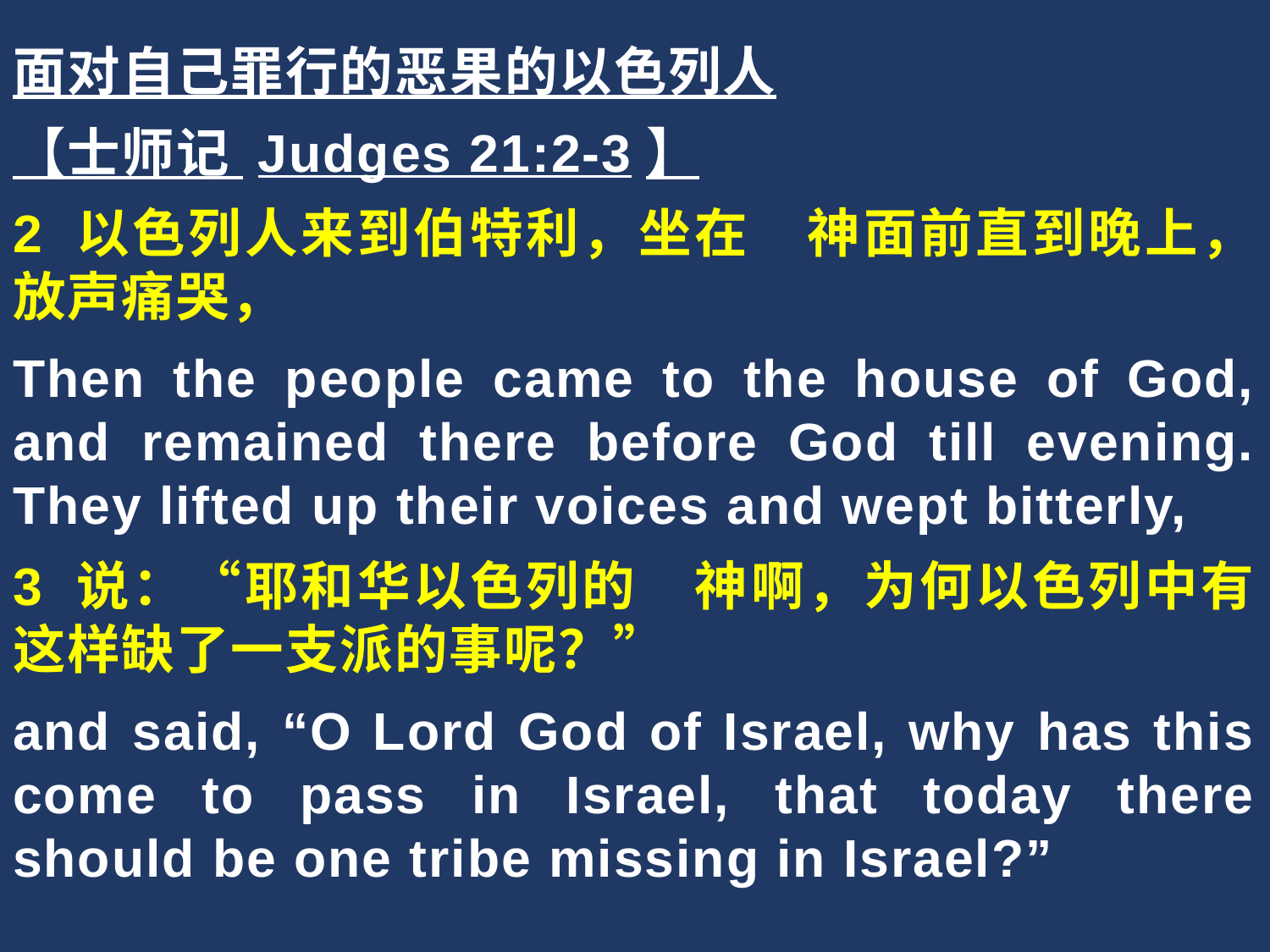

面对自己罪行的恶果的以色列人
【士师记 Judges 21:2-3】
2 以色列人来到伯特利，坐在　神面前直到晚上，放声痛哭，
Then the people came to the house of God, and remained there before God till evening. They lifted up their voices and wept bitterly,
3 说：“耶和华以色列的　神啊，为何以色列中有这样缺了一支派的事呢？”
and said, “O Lord God of Israel, why has this come to pass in Israel, that today there should be one tribe missing in Israel?”